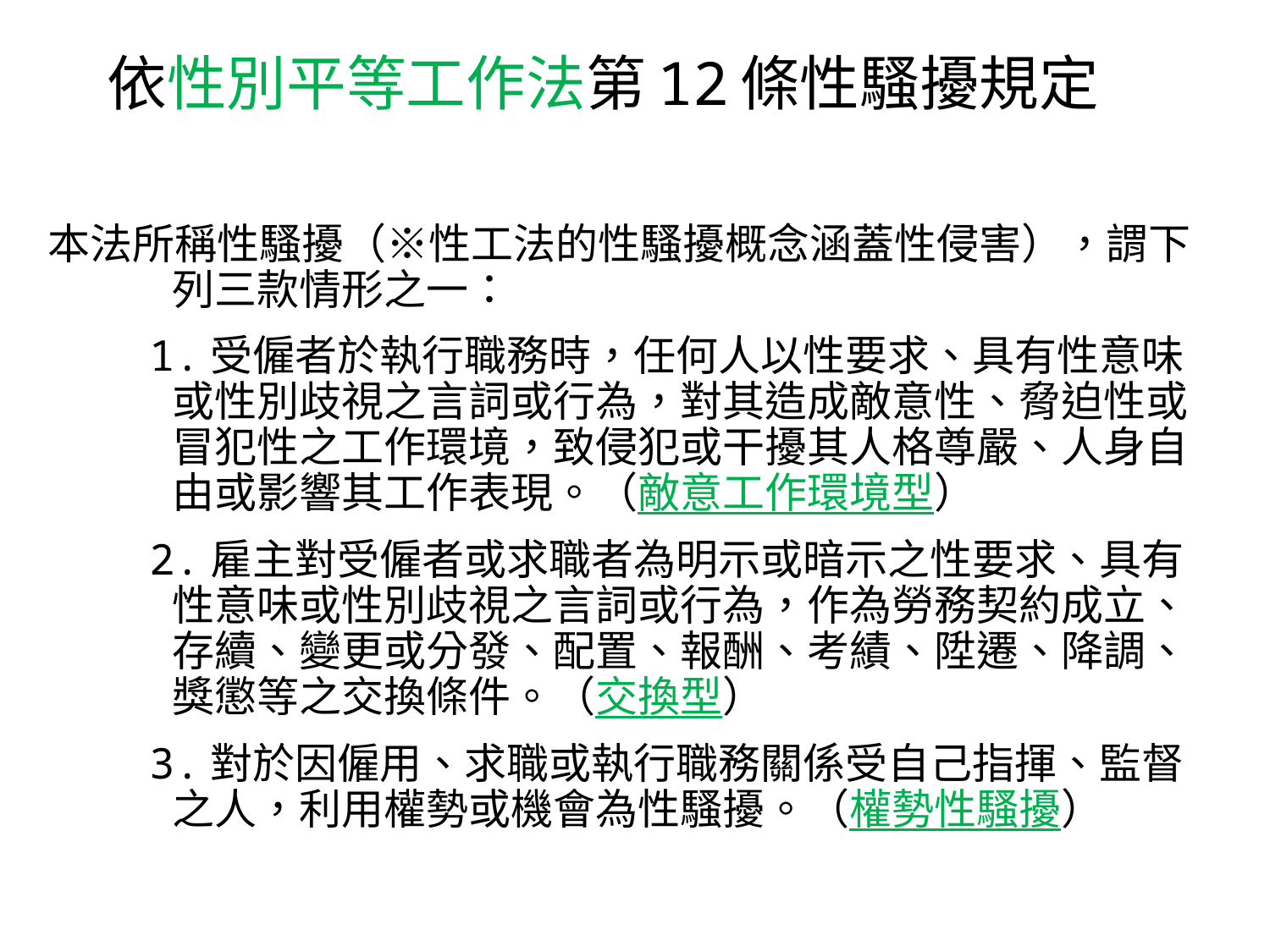

# 依性別平等工作法第12條性騷擾規定
本法所稱性騷擾（※性工法的性騷擾概念涵蓋性侵害），謂下列三款情形之一：
    1.受僱者於執行職務時，任何人以性要求、具有性意味或性別歧視之言詞或行為，對其造成敵意性、脅迫性或冒犯性之工作環境，致侵犯或干擾其人格尊嚴、人身自由或影響其工作表現。（敵意工作環境型）
    2.雇主對受僱者或求職者為明示或暗示之性要求、具有性意味或性別歧視之言詞或行為，作為勞務契約成立、存續、變更或分發、配置、報酬、考績、陞遷、降調、獎懲等之交換條件。（交換型）
    3.對於因僱用、求職或執行職務關係受自己指揮、監督之人，利用權勢或機會為性騷擾。（權勢性騷擾）